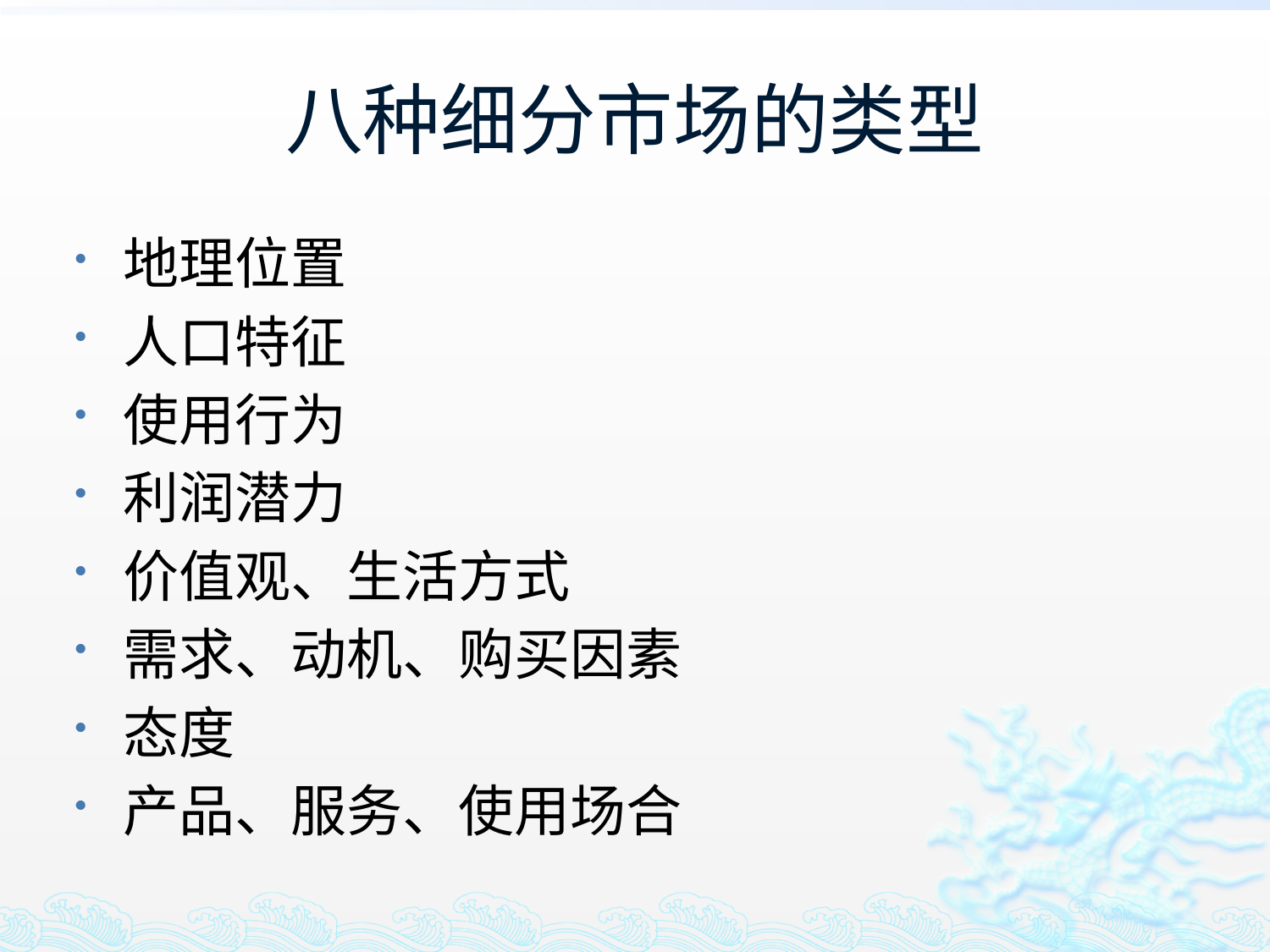

# 八种细分市场的类型
地理位置
人口特征
使用行为
利润潜力
价值观、生活方式
需求、动机、购买因素
态度
产品、服务、使用场合